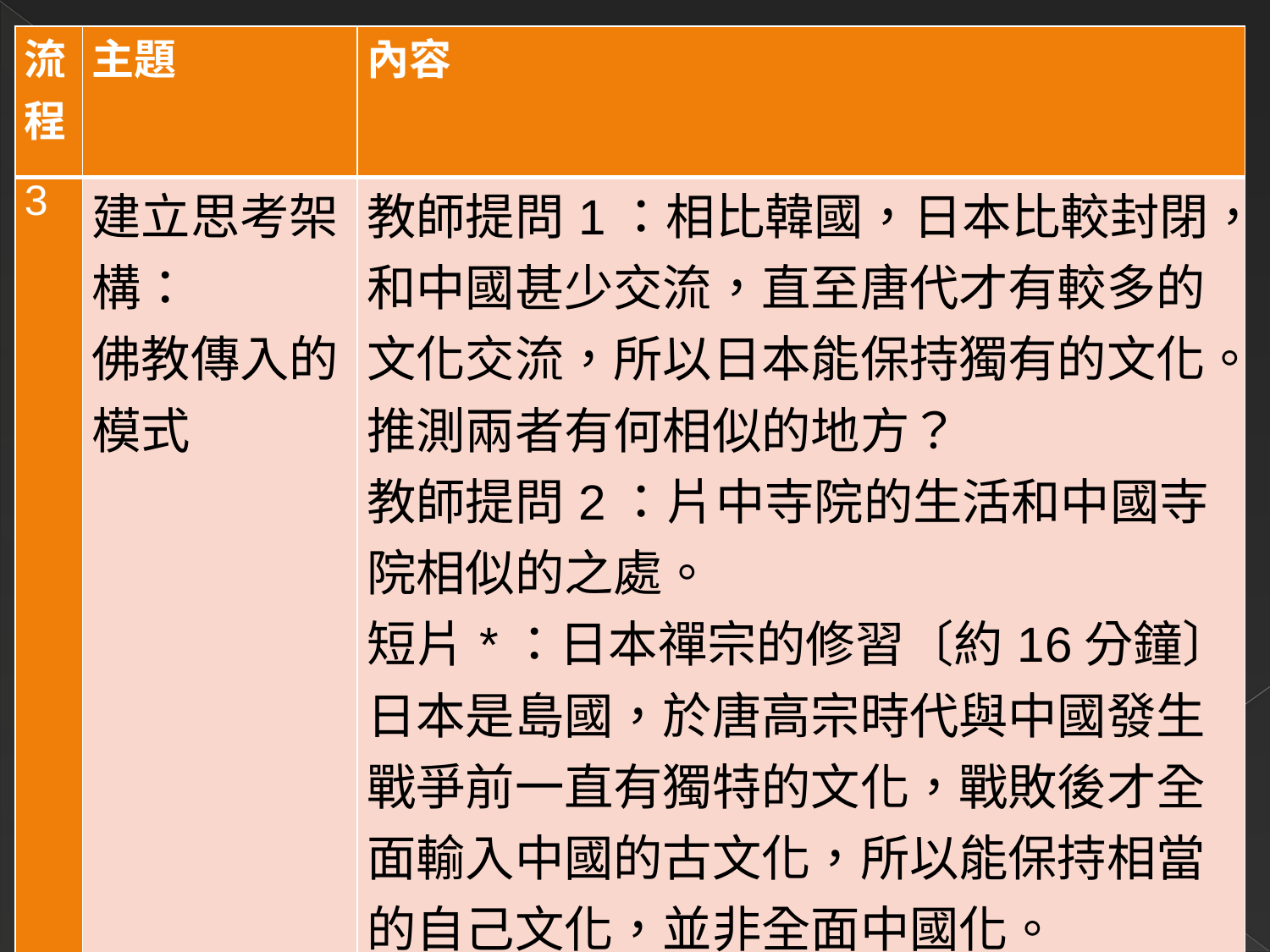

| 流程 | 主題 | 內容 |
| --- | --- | --- |
| 3 | 建立思考架構： 佛教傳入的模式 | 教師提問1：相比韓國，日本比較封閉，和中國甚少交流，直至唐代才有較多的文化交流，所以日本能保持獨有的文化。推測兩者有何相似的地方？ 教師提問2：片中寺院的生活和中國寺院相似的之處。 短片\*：日本禪宗的修習〔約16分鐘〕 日本是島國，於唐高宗時代與中國發生戰爭前一直有獨特的文化，戰敗後才全面輸入中國的古文化，所以能保持相當的自己文化，並非全面中國化。 |
#